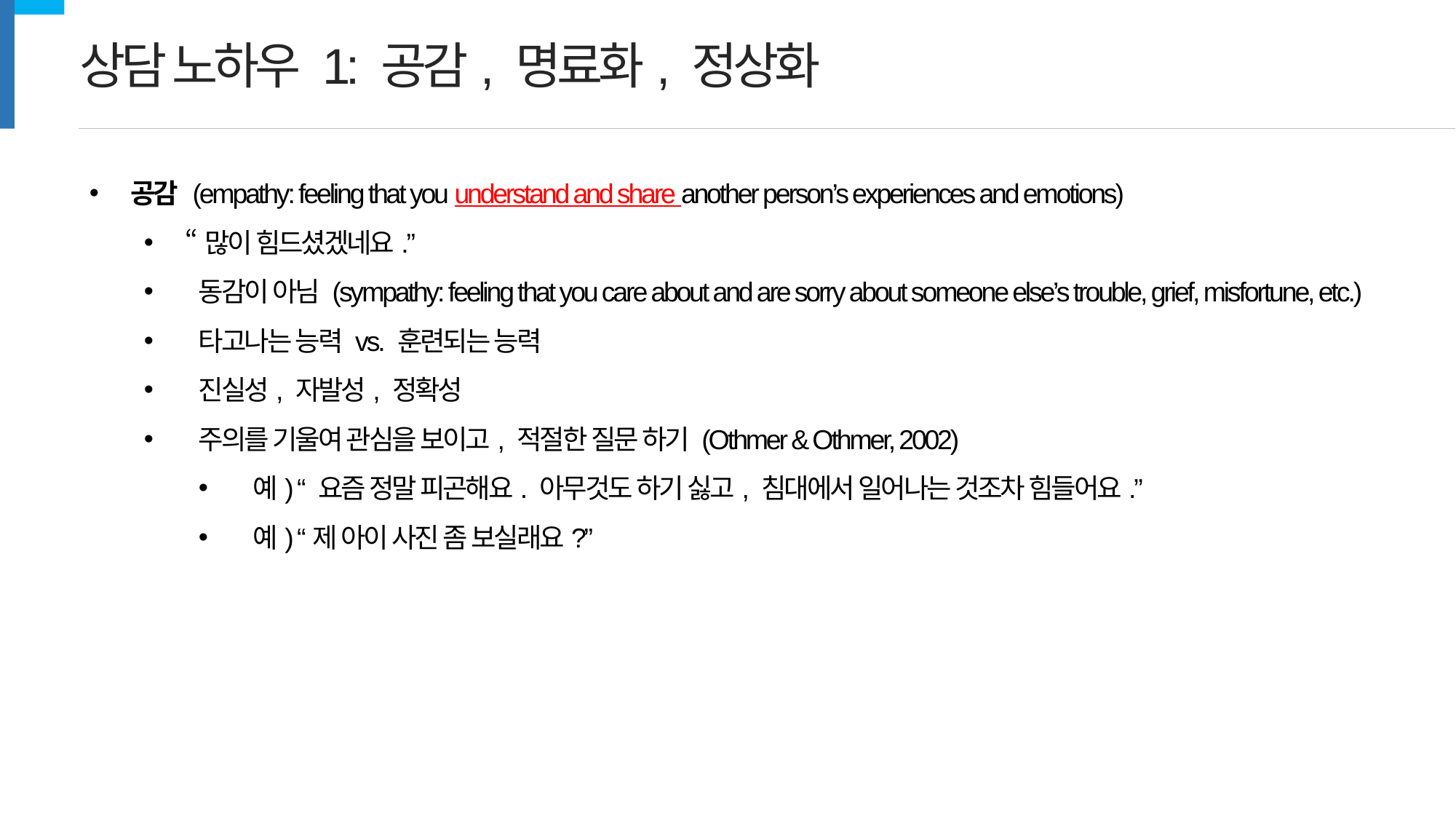

상담 노하우 1: 공감, 명료화, 정상화

공감 (empathy: feeling that you understand and share another person’s experiences and emotions)
“많이 힘드셨겠네요.”
동감이 아님 (sympathy: feeling that you care about and are sorry about someone else’s trouble, grief, misfortune, etc.)
타고나는 능력 vs. 훈련되는 능력
진실성, 자발성, 정확성
주의를 기울여 관심을 보이고, 적절한 질문 하기 (Othmer & Othmer, 2002)
예) “ 요즘 정말 피곤해요. 아무것도 하기 싫고, 침대에서 일어나는 것조차 힘들어요.”
예) “제 아이 사진 좀 보실래요?”